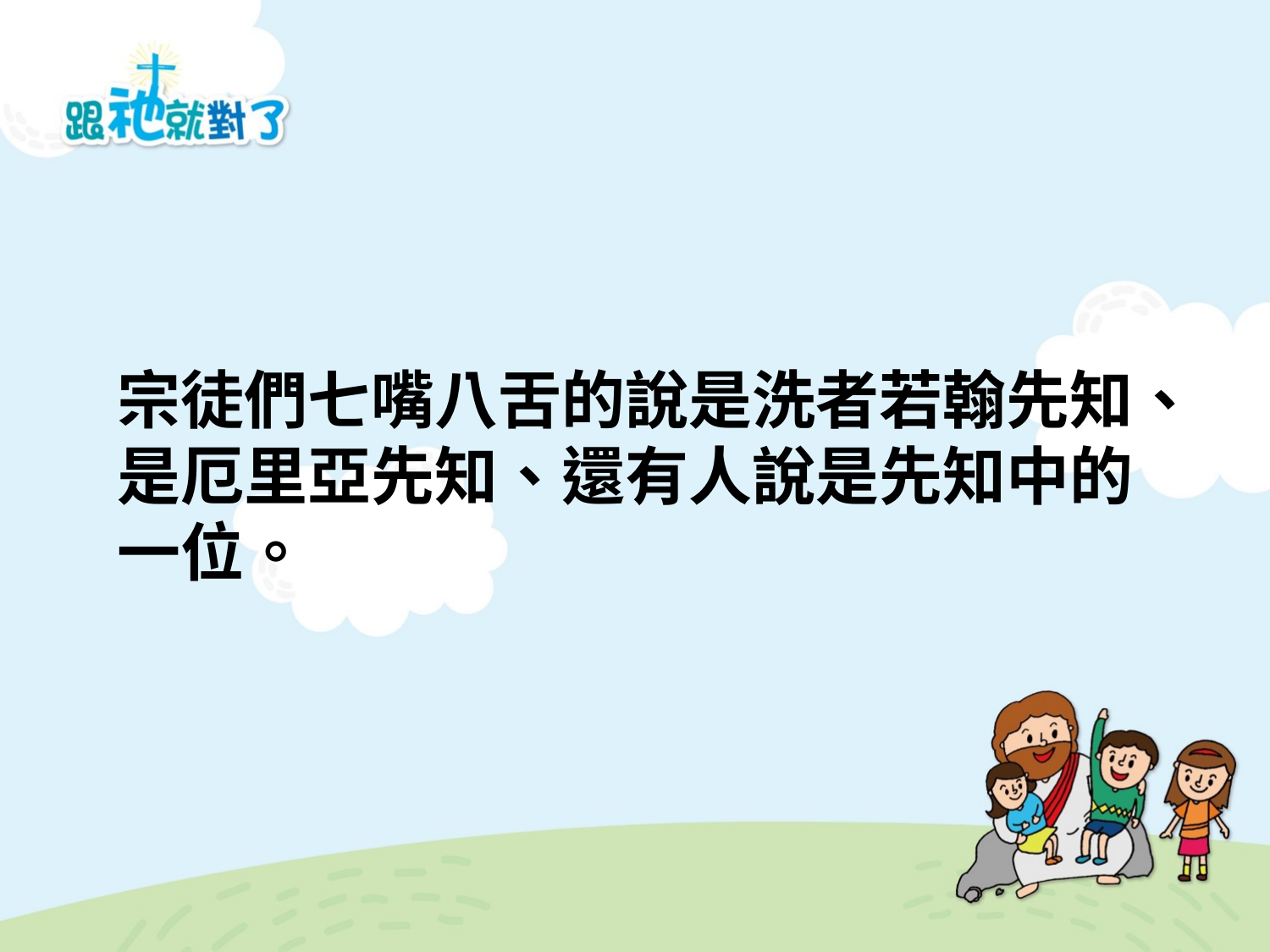

宗徒們七嘴八舌的說是洗者若翰先知、是厄里亞先知、還有人說是先知中的一位。